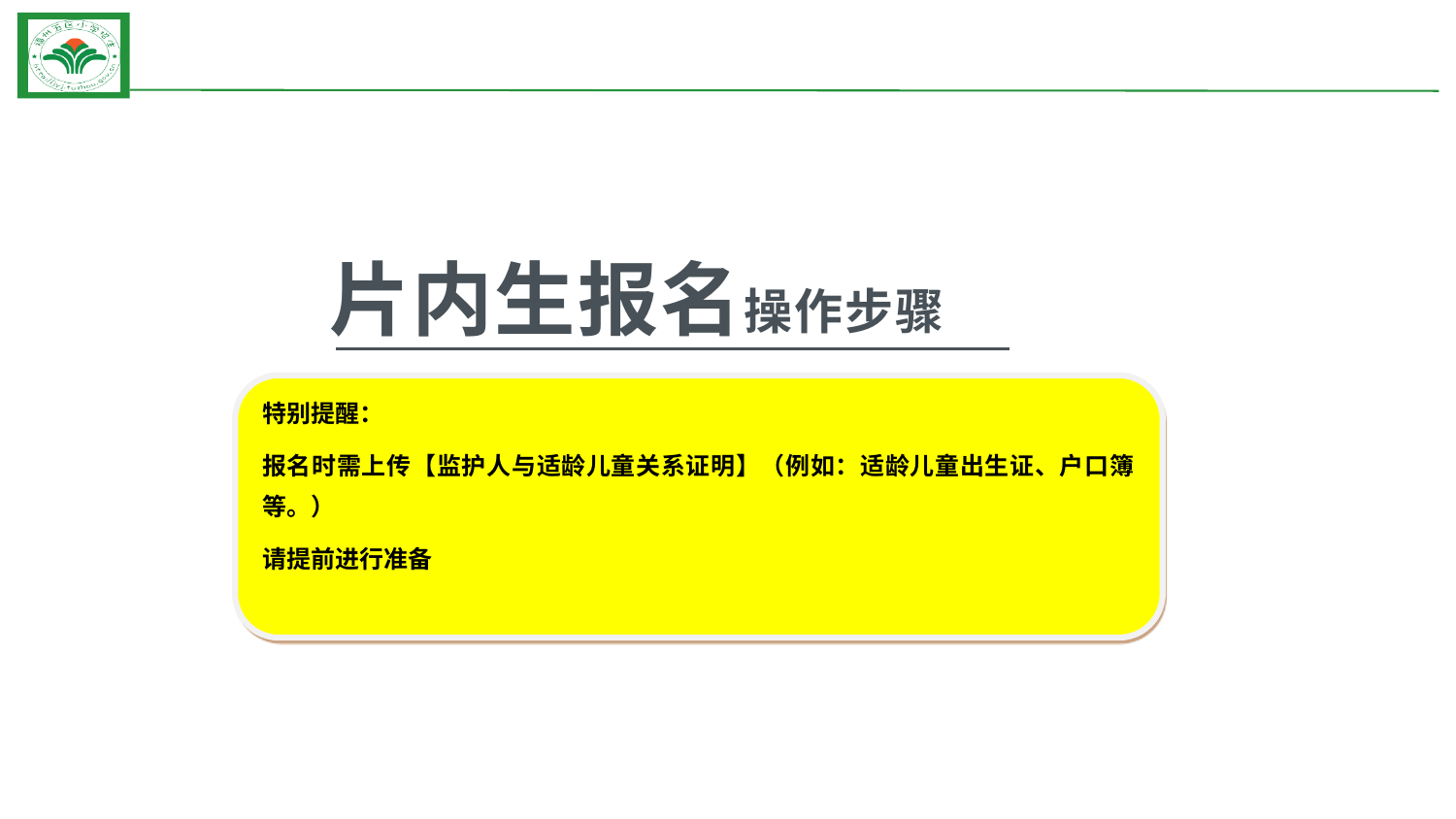

片内生报名操作步骤
特别提醒：
报名时需上传【监护人与适龄儿童关系证明】（例如：适龄儿童出生证、户口簿等。）
请提前进行准备